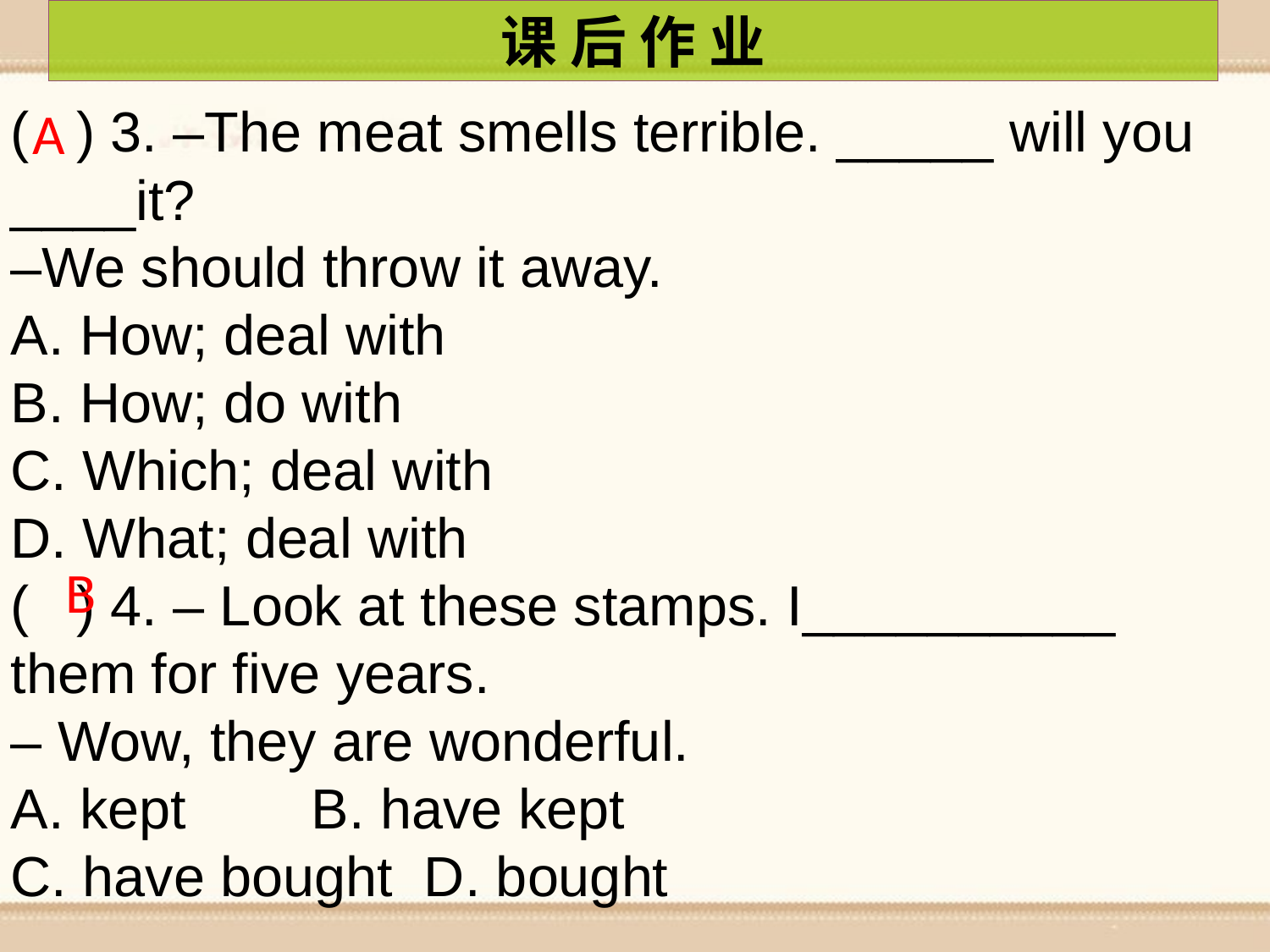

课 后 作 业
(   ) 3. –The meat smells terrible. _____ will you ____it?
–We should throw it away.
A. How; deal with
B. How; do with
C. Which; deal with
D. What; deal with
(   ) 4. – Look at these stamps. I__________ them for five years.
– Wow, they are wonderful.
A. kept	   B. have kept
C. have bought  D. bought
A
B